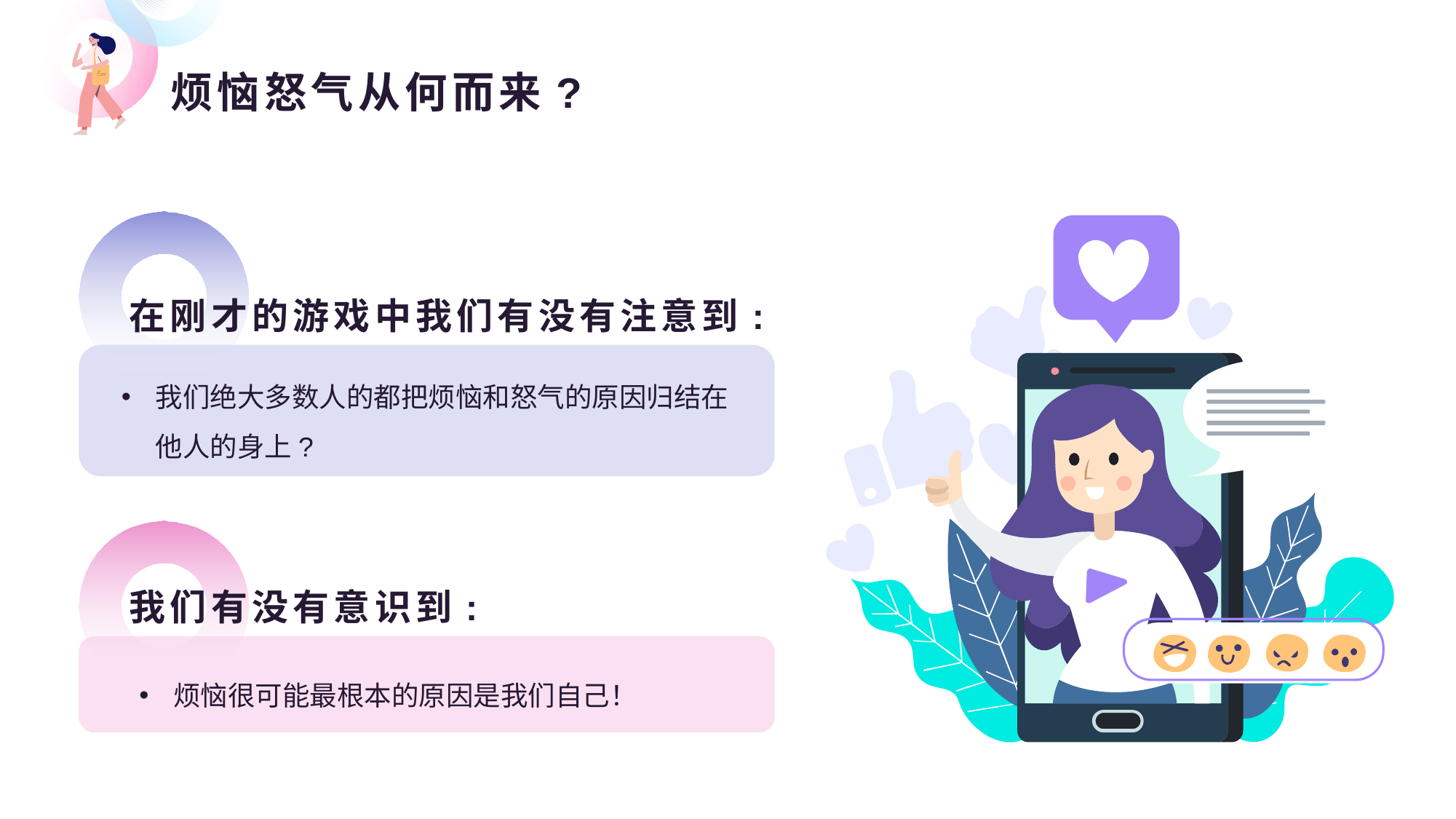

# 烦恼怒气从何而来?

在刚才的游戏中我们有没有注意到:

我们绝大多数人的都把烦恼和怒气的原因归结在他人的身上?

我们有没有意识到:

烦恼很可能最根本的原因是我们自己！